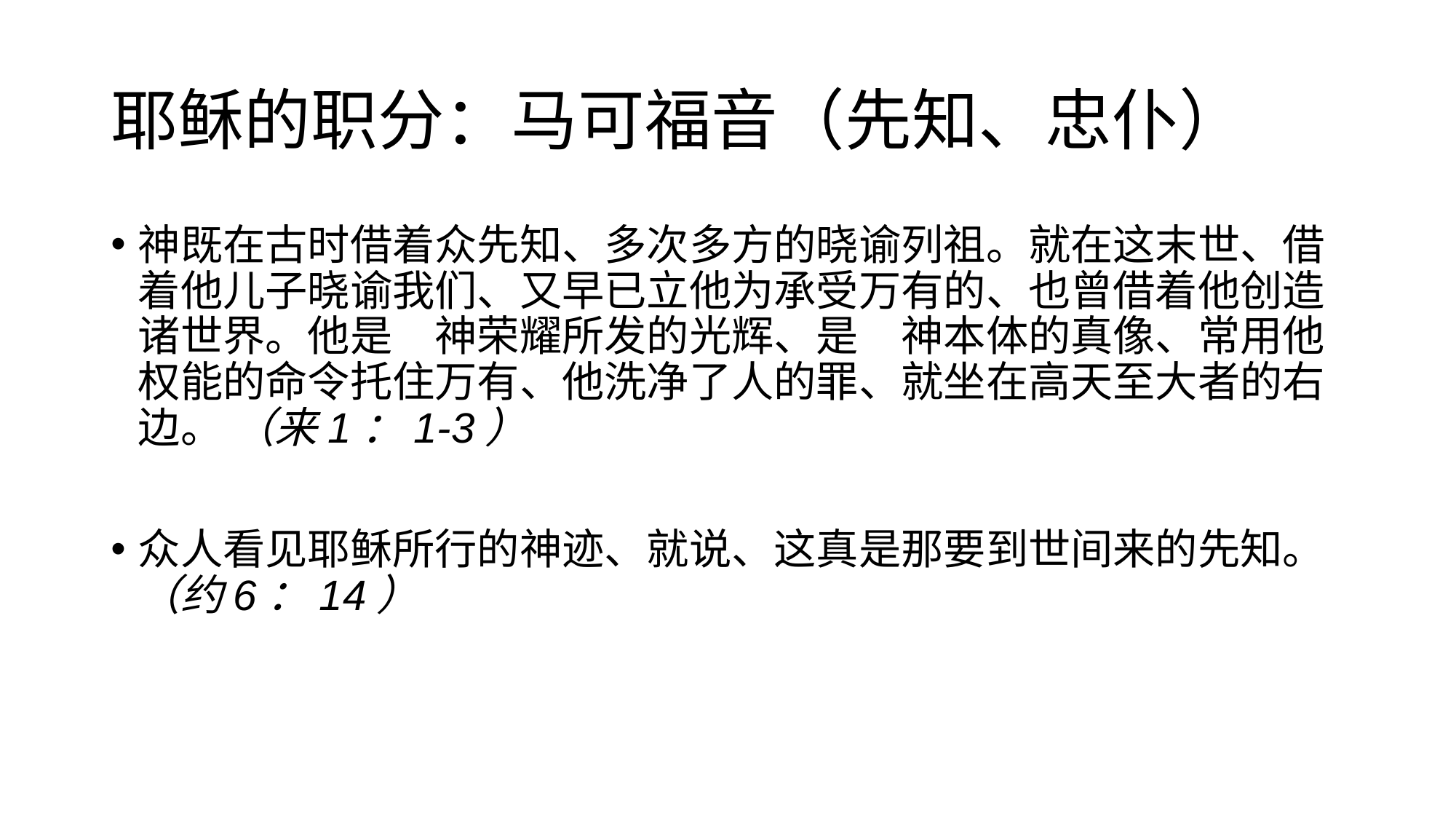

# 耶稣的职分：马可福音（先知、忠仆）
神既在古时借着众先知、多次多方的晓谕列祖。就在这末世、借着他儿子晓谕我们、又早已立他为承受万有的、也曾借着他创造诸世界。他是　神荣耀所发的光辉、是　神本体的真像、常用他权能的命令托住万有、他洗净了人的罪、就坐在高天至大者的右边。 （来1：1-3）

众人看见耶稣所行的神迹、就说、这真是那要到世间来的先知。（约6：14）